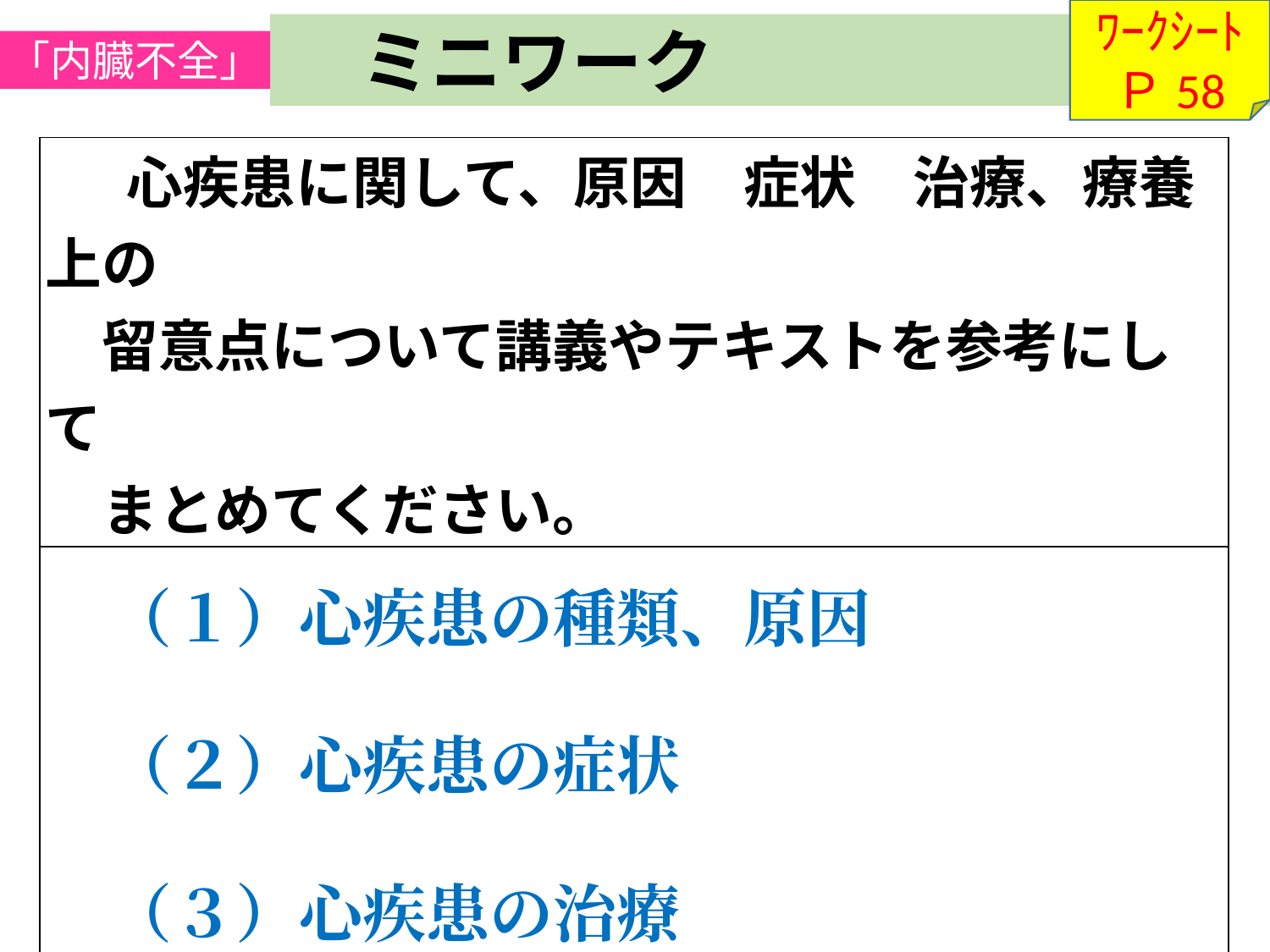

「内臓不全」
ﾜｰｸｼｰﾄ
Ｐ58
   ミニワーク
| 心疾患に関して、原因　症状　治療、療養上の 　留意点について講義やテキストを参考にして 　まとめてください。 |
| --- |
| （１）心疾患の種類、原因   　（２）心疾患の症状   　（３）心疾患の治療   　（４）療養上の留意点 |